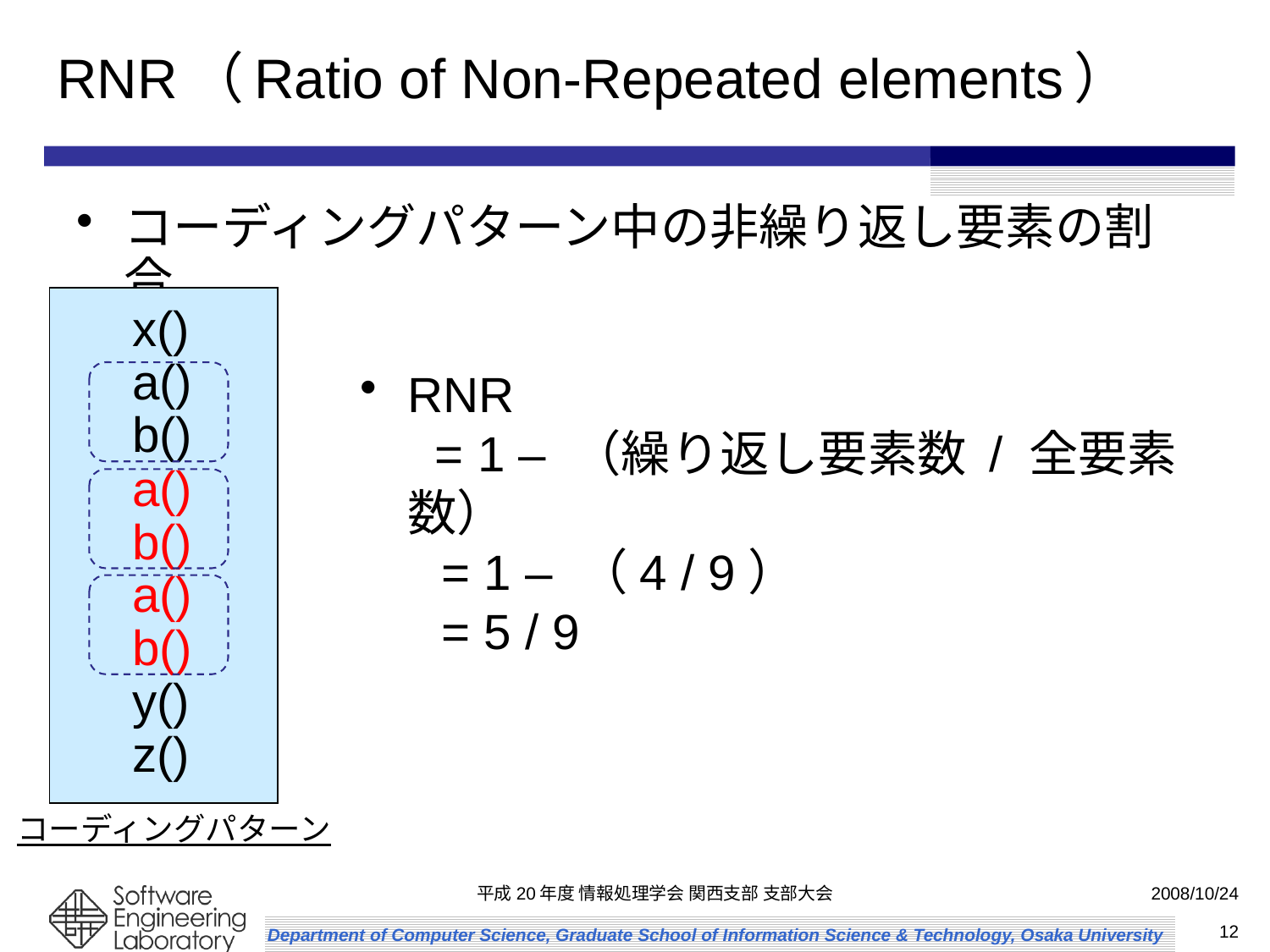

RNR（Ratio of Non-Repeated elements）
コーディングパターン中の非繰り返し要素の割合

x()
a()
b()
a()
b()
a()
b()
y()
z()
RNR
  = 1 – （繰り返し要素数 / 全要素数）
  = 1 – （4 / 9）
  = 5 / 9

コーディングパターン
平成20年度 情報処理学会 関西支部 支部大会
2008/10/24
12